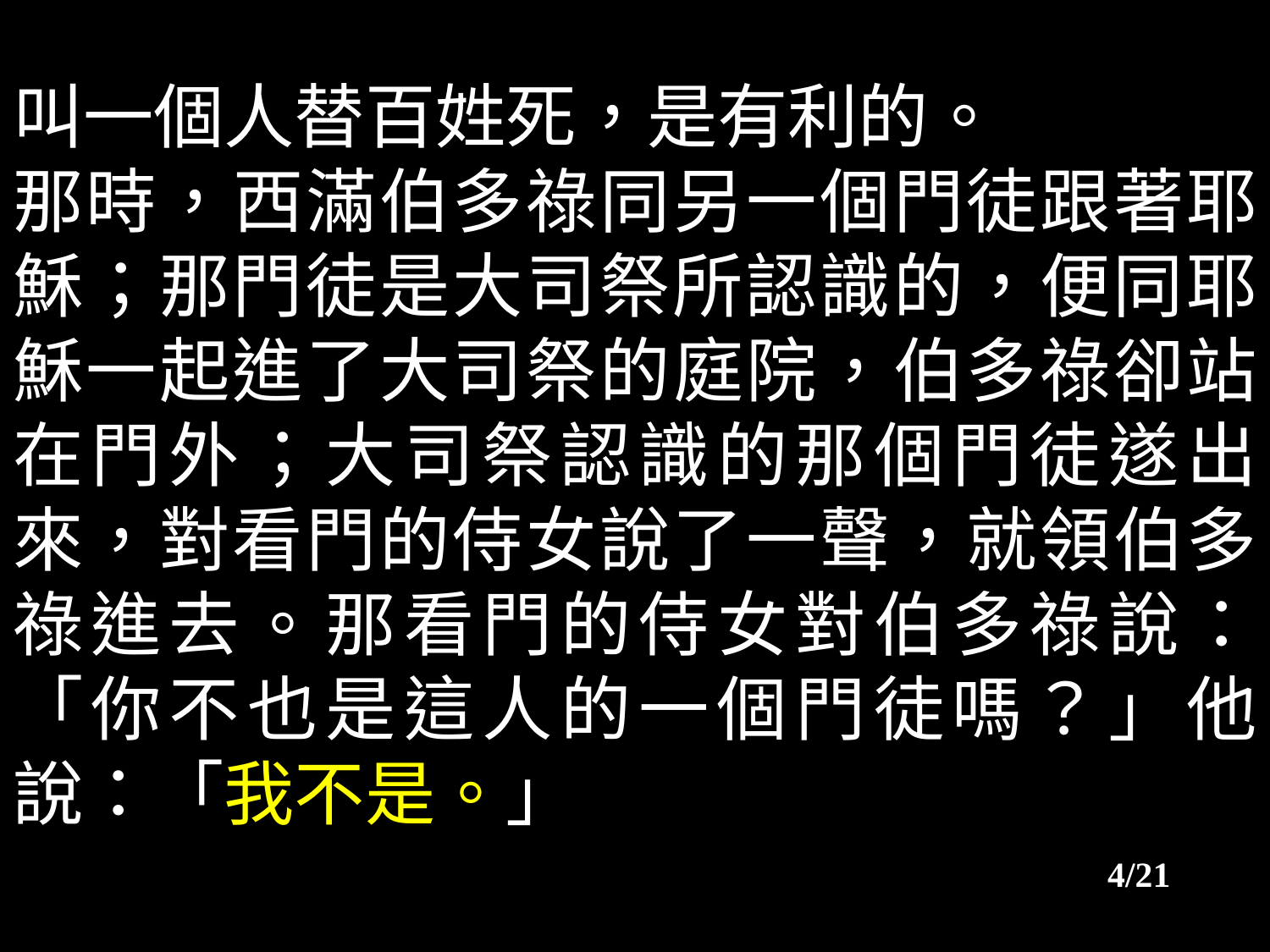

叫一個人替百姓死，是有利的。
那時，西滿伯多祿同另一個門徒跟著耶穌；那門徒是大司祭所認識的，便同耶穌一起進了大司祭的庭院，伯多祿卻站在門外；大司祭認識的那個門徒遂出來，對看門的侍女說了一聲，就領伯多祿進去。那看門的侍女對伯多祿說：「你不也是這人的一個門徒嗎？」他說：「我不是。」
4/21